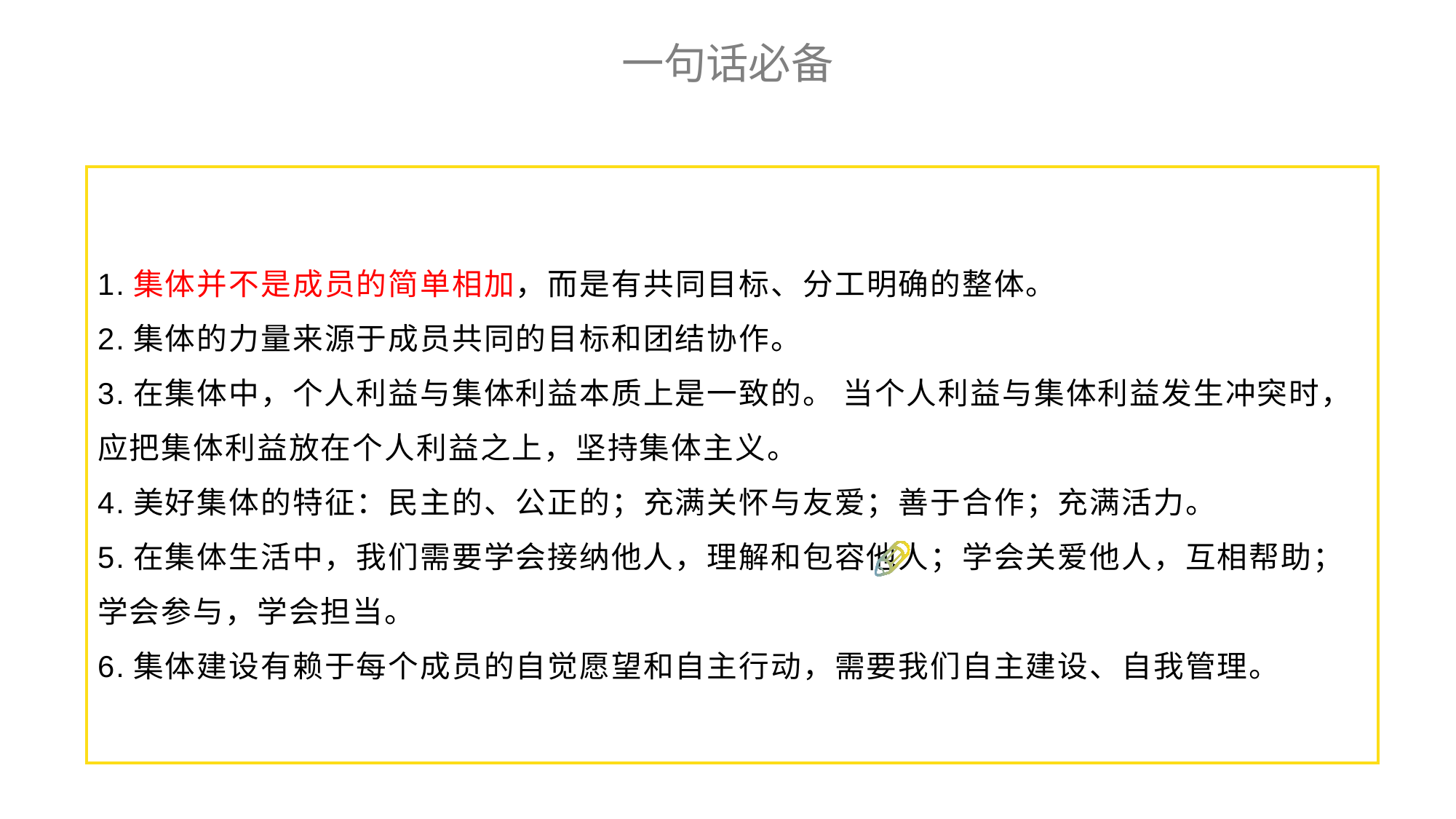

一句话必备
1.集体并不是成员的简单相加，而是有共同目标、分工明确的整体。
2.集体的力量来源于成员共同的目标和团结协作。
3.在集体中，个人利益与集体利益本质上是一致的。 当个人利益与集体利益发生冲突时，应把集体利益放在个人利益之上，坚持集体主义。
4.美好集体的特征：民主的、公正的；充满关怀与友爱；善于合作；充满活力。
5.在集体生活中，我们需要学会接纳他人，理解和包容他人；学会关爱他人，互相帮助；学会参与，学会担当。
6.集体建设有赖于每个成员的自觉愿望和自主行动，需要我们自主建设、自我管理。